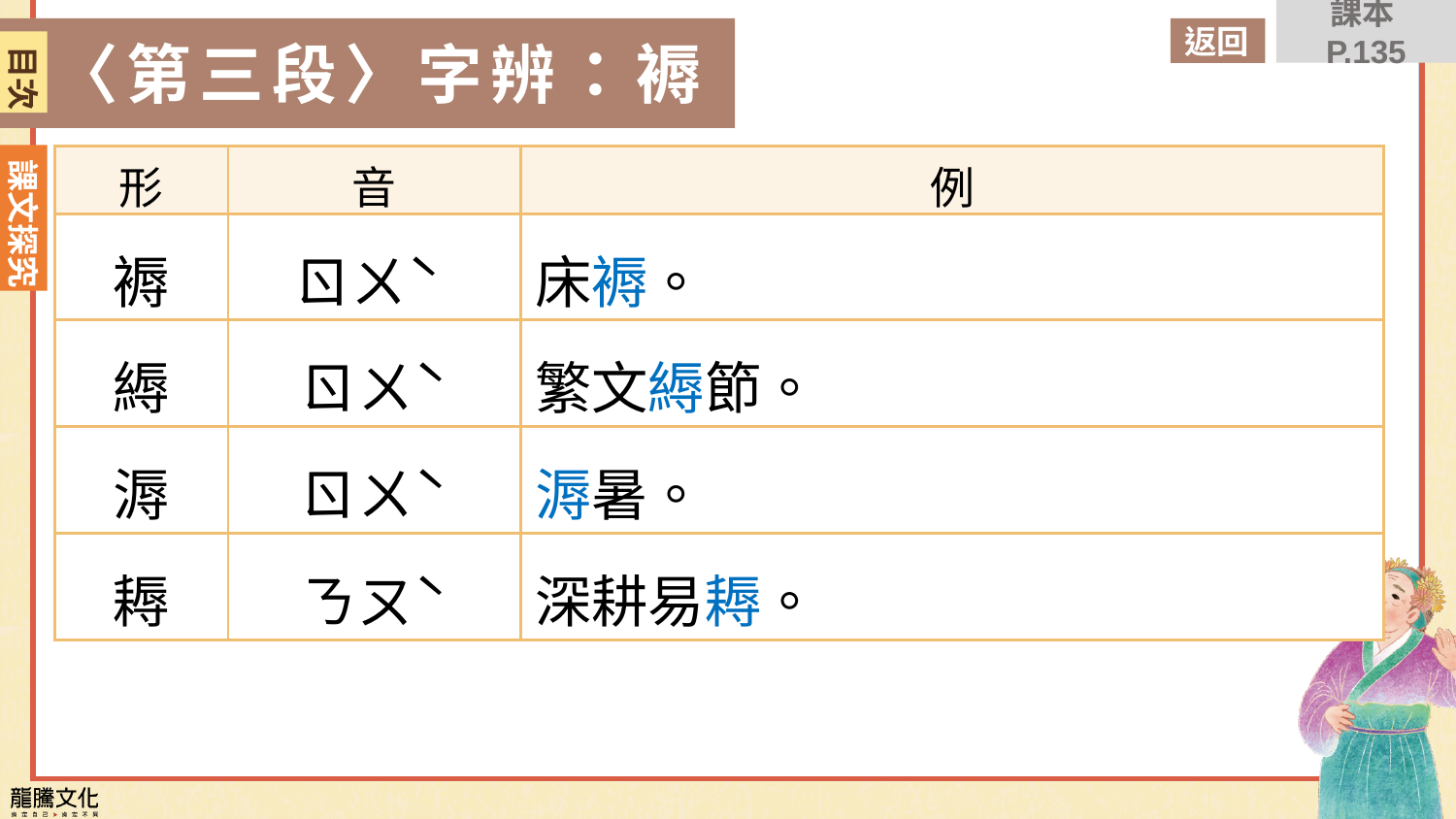

課本P.135
目次

返回
〈第三段〉字辨：褥
目次
| 形 | 音 | 例 |
| --- | --- | --- |
| 褥 | ㄖㄨˋ | 床褥。 |
| 縟 | ㄖㄨˋ | 繁文縟節。 |
| 溽 | ㄖㄨˋ | 溽暑。 |
| 耨 | ㄋㄡˋ | 深耕易耨。 |